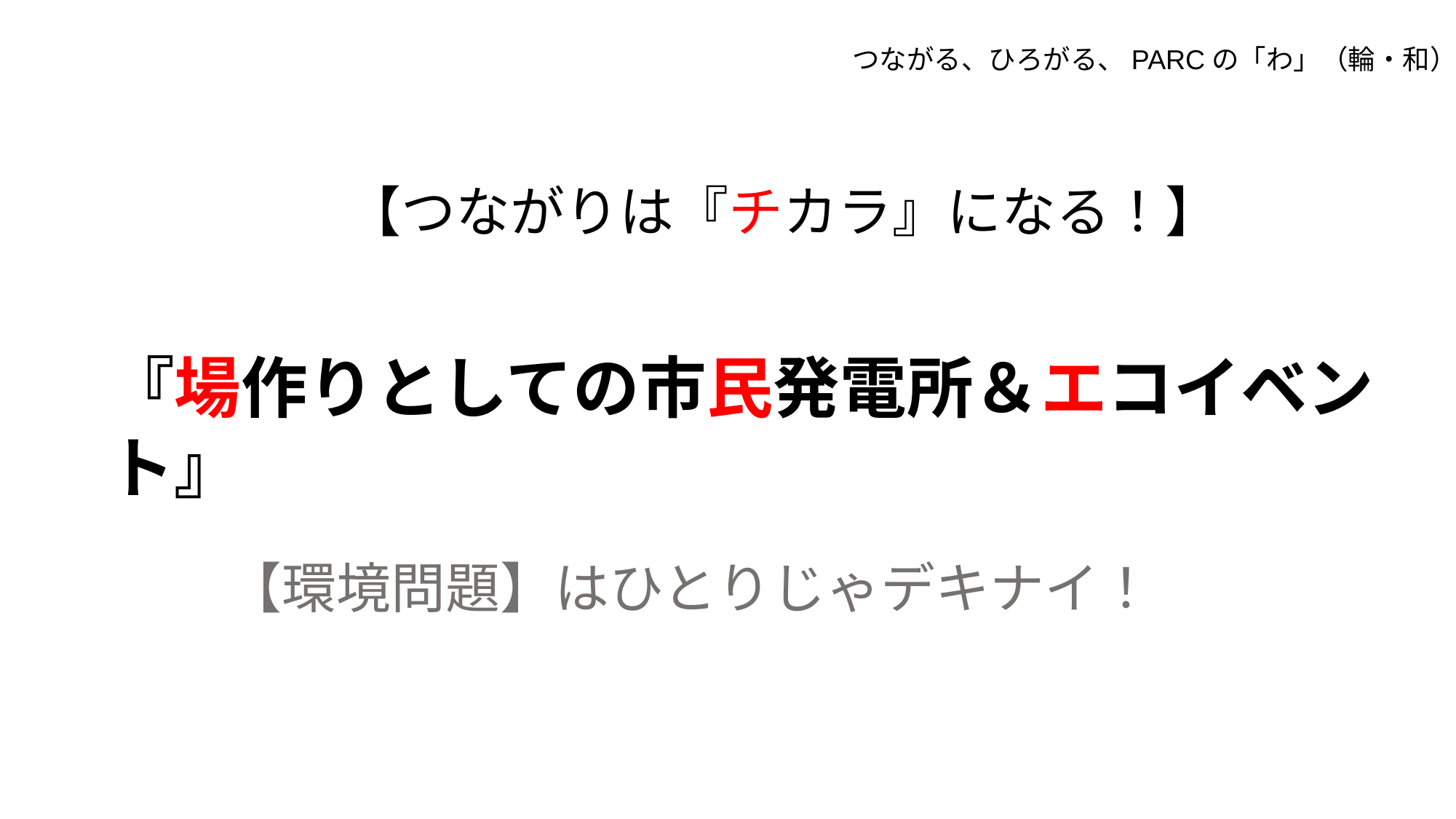

つながる、ひろがる、PARCの「わ」（輪・和）
【つながりは『チカラ』になる！】
『場作りとしての市民発電所＆エコイベント』
【環境問題】はひとりじゃデキナイ！